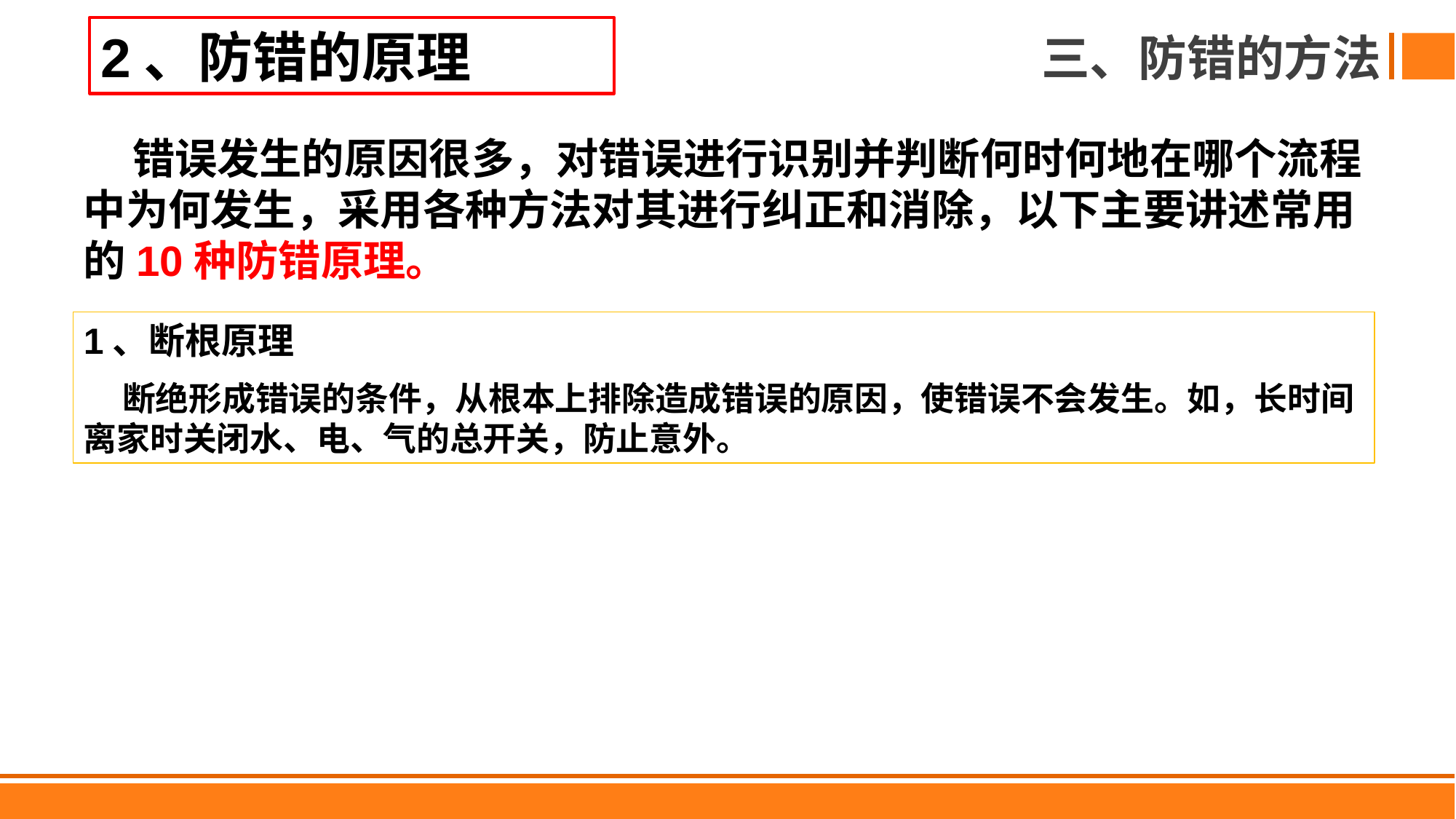

2、防错的原理
三、防错的方法
    错误发生的原因很多，对错误进行识别并判断何时何地在哪个流程中为何发生，采用各种方法对其进行纠正和消除，以下主要讲述常用的10种防错原理。
1、断根原理
    断绝形成错误的条件，从根本上排除造成错误的原因，使错误不会发生。如，长时间离家时关闭水、电、气的总开关，防止意外。